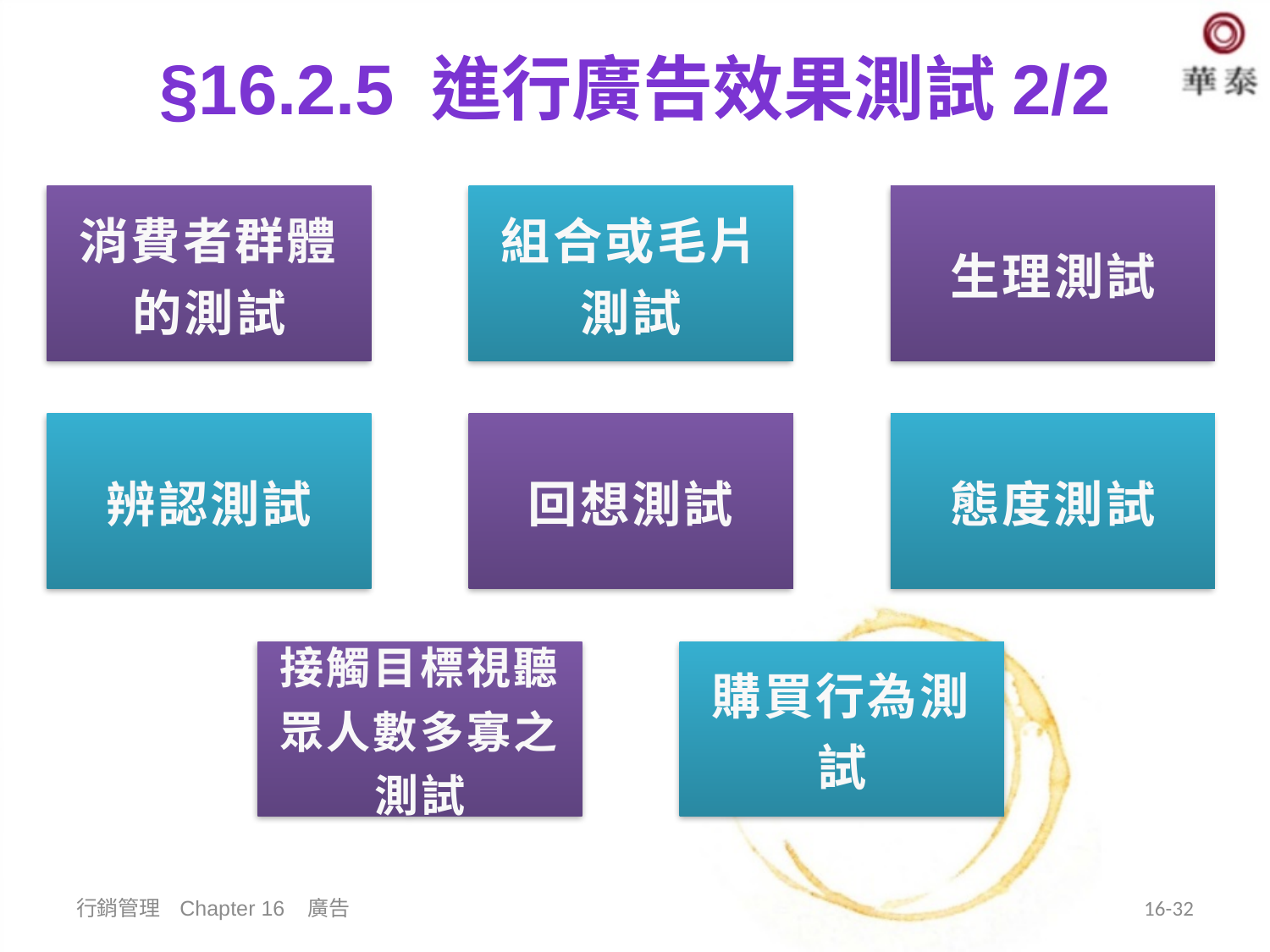

# §16.2.5 進行廣告效果測試2/2
消費者群體的測試
組合或毛片測試
生理測試
辨認測試
回想測試
態度測試
接觸目標視聽眾人數多寡之測試
購買行為測試
行銷管理   Chapter 16   廣告
16-32